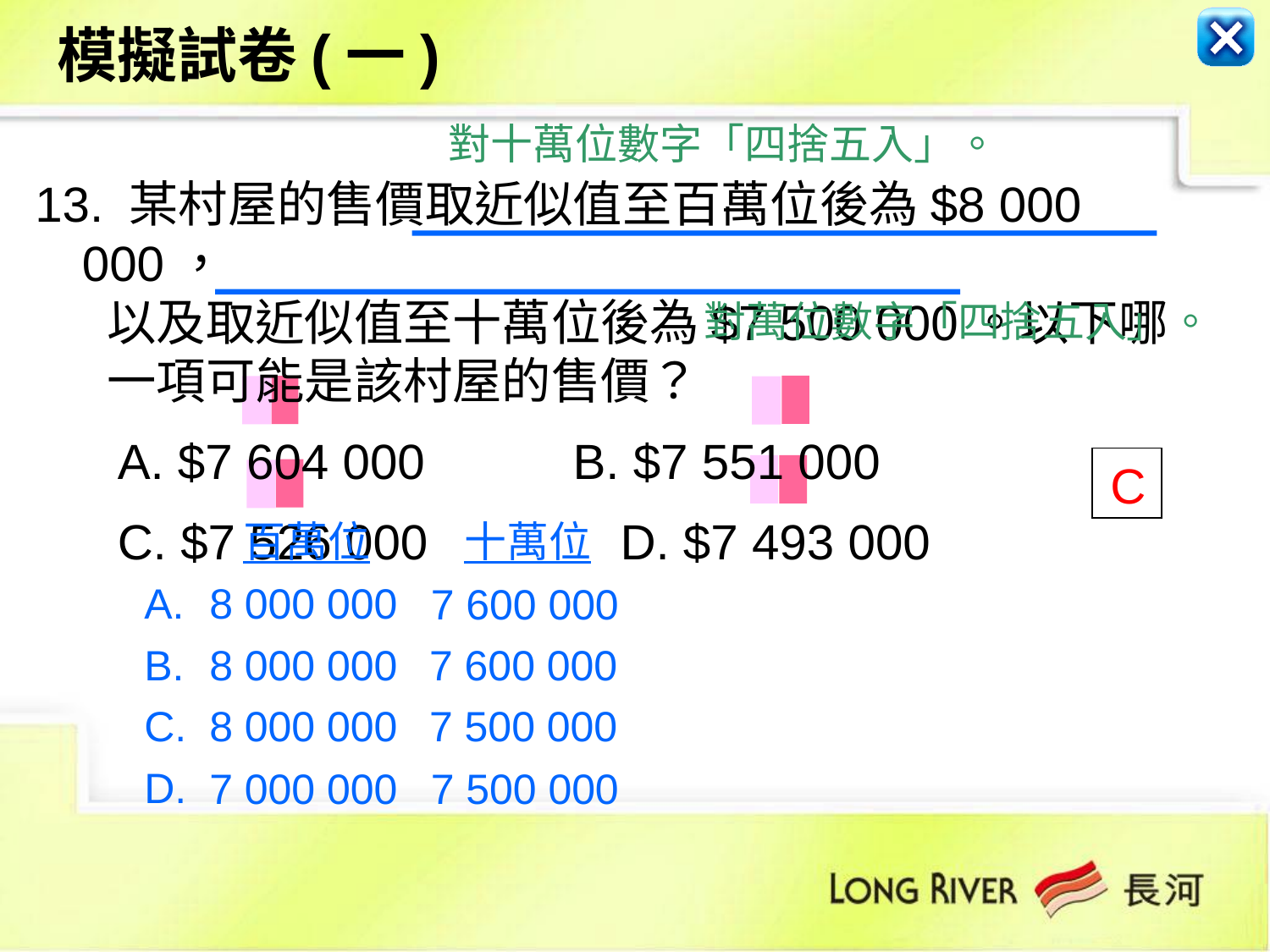

模擬試卷(一)
對十萬位數字「四捨五入」。
  13. 某村屋的售價取近似值至百萬位後為$8 000 000，
        以及取近似值至十萬位後為$7 500 000。以下哪
        一項可能是該村屋的售價？
        A. $7 604 000	        B. $7 551 000
        C. $7 526 000              D. $7 493 000

對萬位數字「四捨五入」。

C

百萬位
十萬位
8 000 000
A.
B.
C.
D.
7 600 000
8 000 000
7 600 000
8 000 000
7 500 000
7 000 000
7 500 000